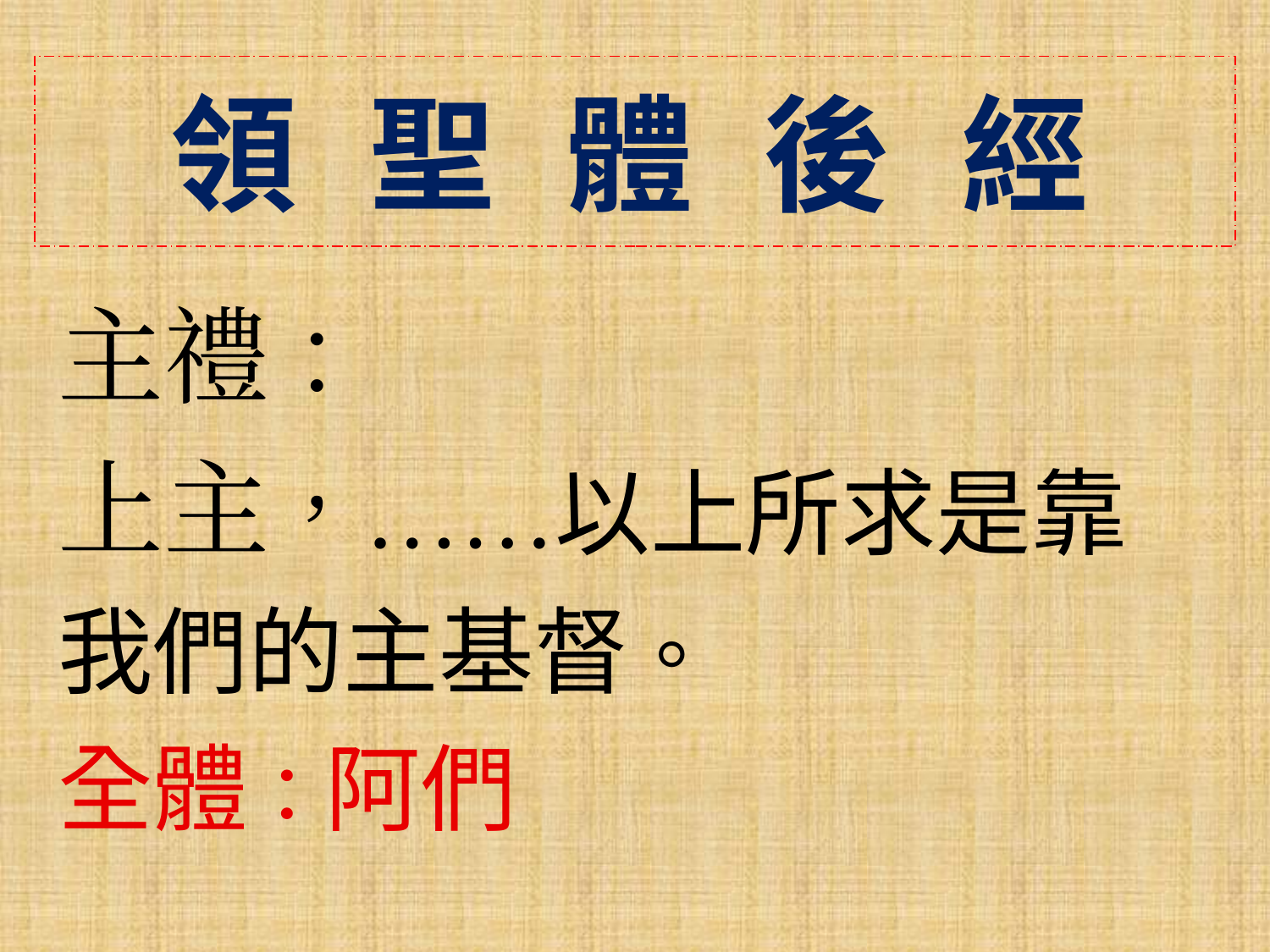

領  聖  體  後  經
主禮：
上主，……以上所求是靠
我們的主基督。
全體：阿們